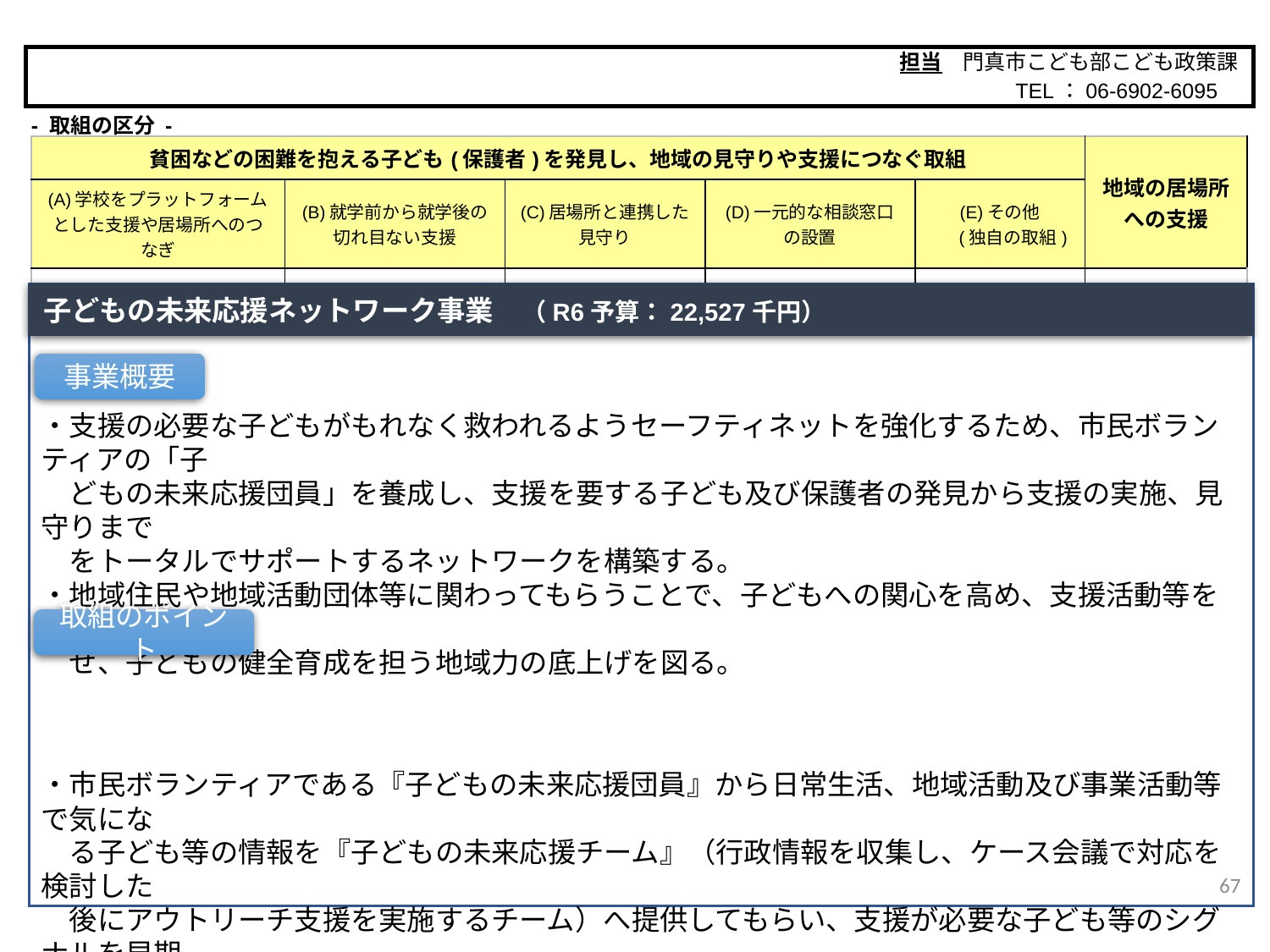

担当　門真市こども部こども政策課
　　　　　 TEL：06-6902-6095

門真市
- 取組の区分 -
| 貧困などの困難を抱える子ども(保護者)を発見し、地域の見守りや支援につなぐ取組 |  |  |  |  | 地域の居場所 への支援 |
| --- | --- | --- | --- | --- | --- |
| (A)学校をプラットフォームとした支援や居場所へのつなぎ | (B)就学前から就学後の 切れ目ない支援 | (C)居場所と連携した 見守り | (D)一元的な相談窓口 の設置 | (E)その他 　 (独自の取組) |  |
|  |  | ○ |  | ○ |  |
子どもの未来応援ネットワーク事業　（R6予算：22,527千円）

・支援の必要な子どもがもれなく救われるようセーフティネットを強化するため、市民ボランティアの「子
　どもの未来応援団員」を養成し、支援を要する子ども及び保護者の発見から支援の実施、見守りまで
　をトータルでサポートするネットワークを構築する。
・地域住民や地域活動団体等に関わってもらうことで、子どもへの関心を高め、支援活動等を活発化さ
　せ、子どもの健全育成を担う地域力の底上げを図る。

・市民ボランティアである『子どもの未来応援団員』から日常生活、地域活動及び事業活動等で気にな
　る子ども等の情報を『子どもの未来応援チーム』（行政情報を収集し、ケース会議で対応を検討した
　後にアウトリーチ支援を実施するチーム）へ提供してもらい、支援が必要な子ども等のシグナルを早期
　にキャッチできるよう取り組んでいる。

事業概要
取組のポイント
67